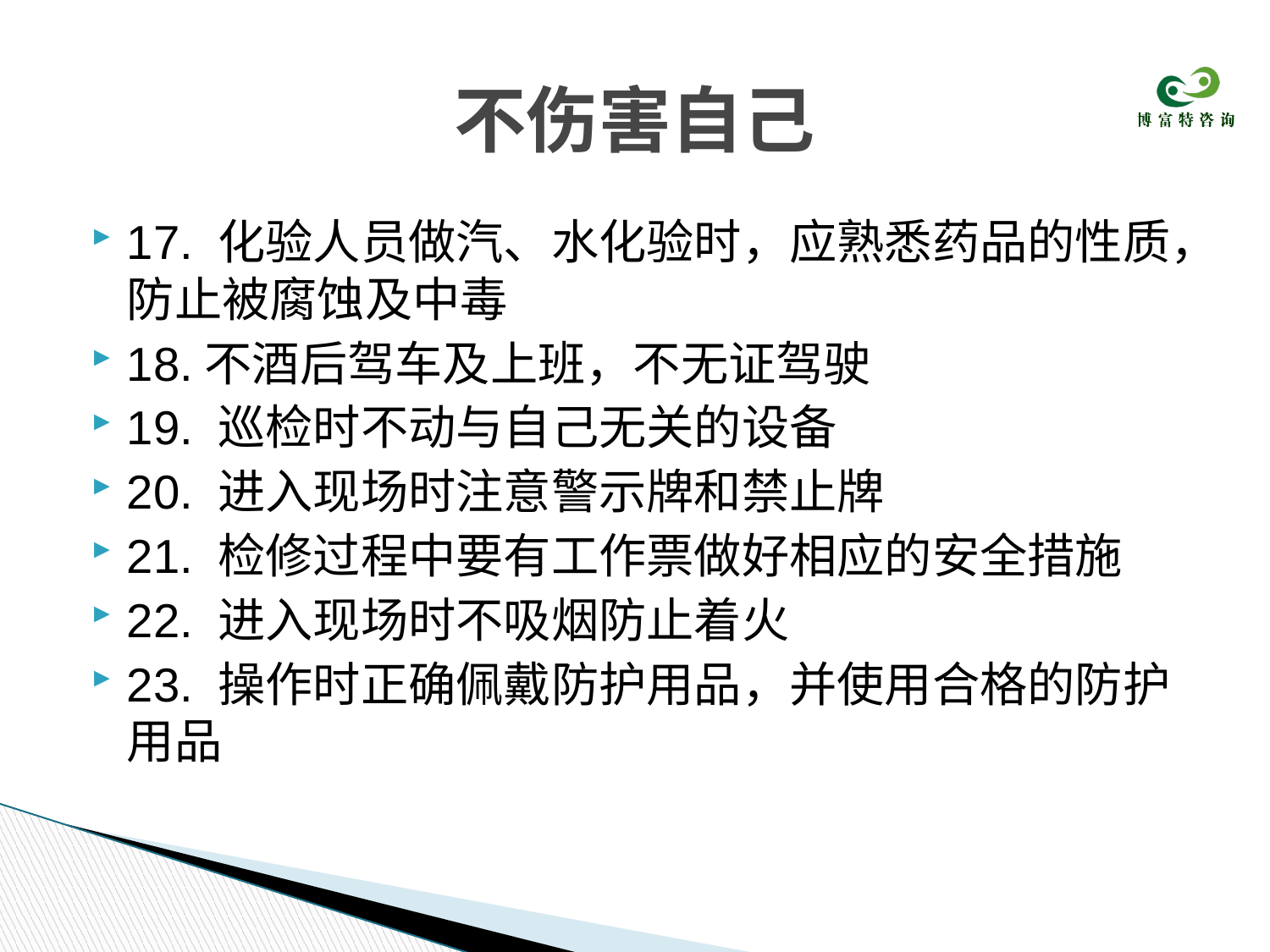

# 不伤害自己
17. 化验人员做汽、水化验时，应熟悉药品的性质，防止被腐蚀及中毒
18.不酒后驾车及上班，不无证驾驶
19. 巡检时不动与自己无关的设备
20. 进入现场时注意警示牌和禁止牌
21. 检修过程中要有工作票做好相应的安全措施
22. 进入现场时不吸烟防止着火
23. 操作时正确佩戴防护用品，并使用合格的防护用品